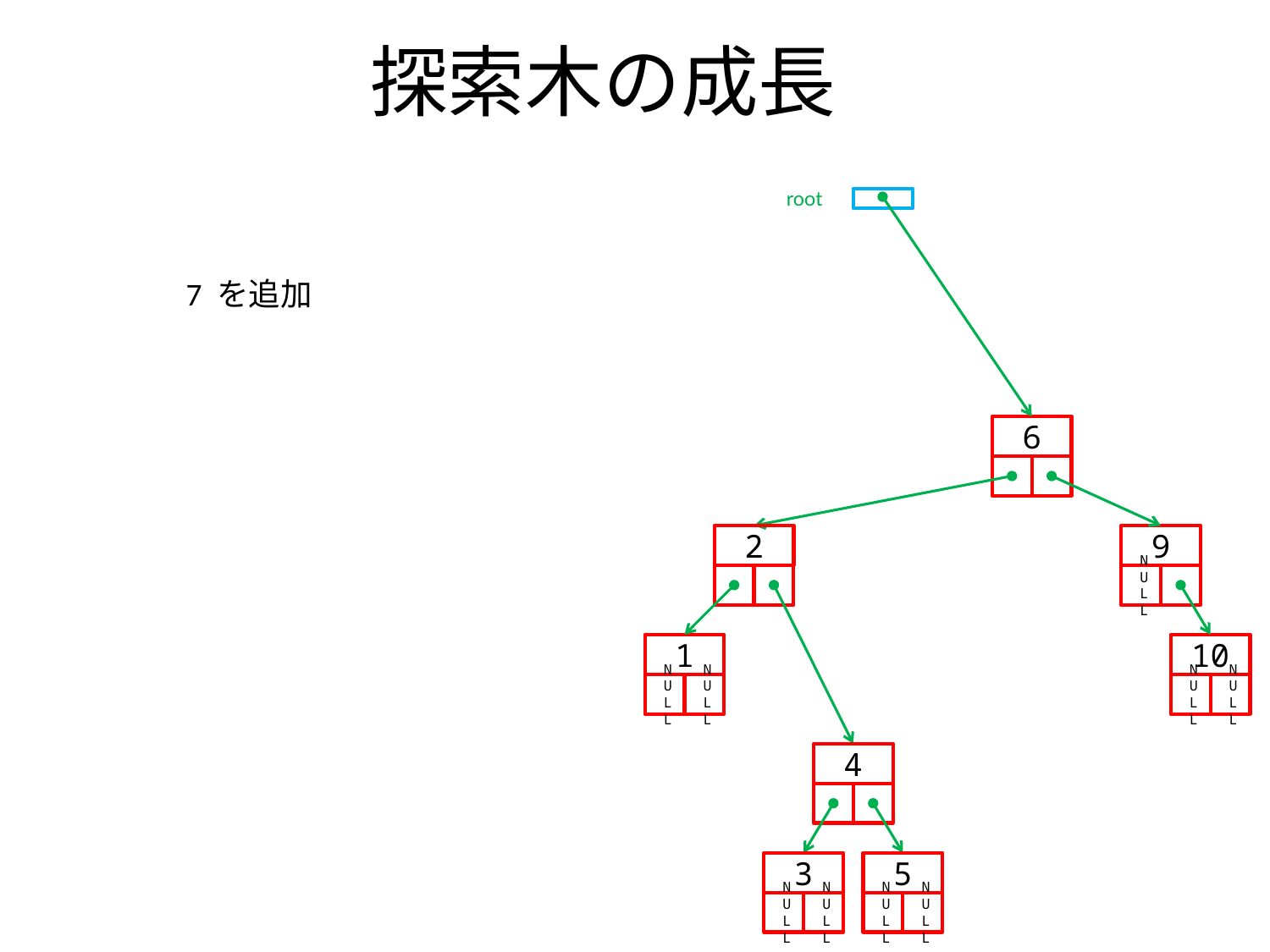

# 探索木の成長
root

7 を追加
6

2
9

NULL

1
10
NULL
NULL
NULL
NULL
4

3
5
NULL
NULL
NULL
NULL